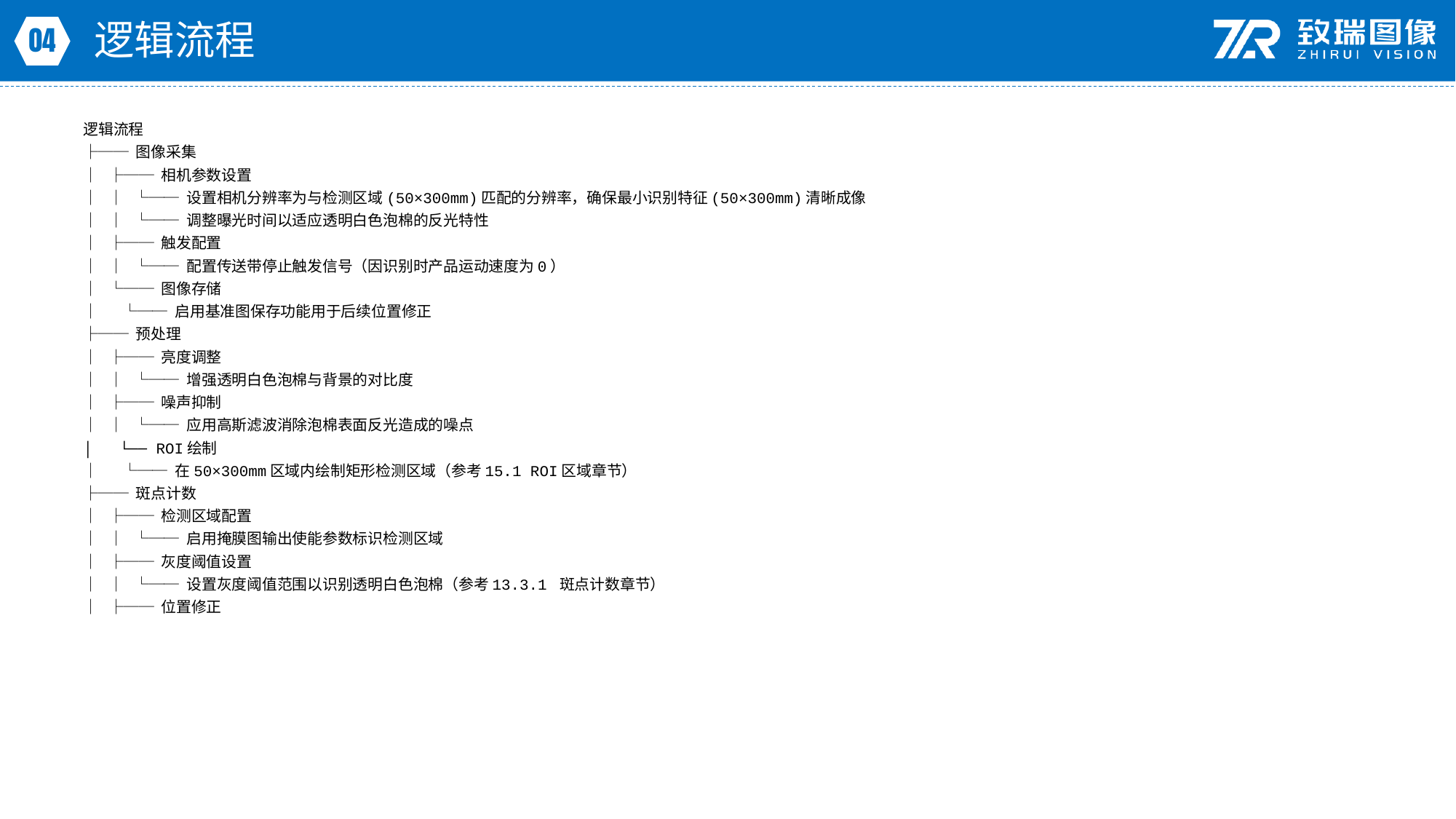

逻辑流程
04

逻辑流程
├── 图像采集
│   ├── 相机参数设置
│   │   └── 设置相机分辨率为与检测区域(50×300mm)匹配的分辨率，确保最小识别特征(50×300mm)清晰成像
│   │   └── 调整曝光时间以适应透明白色泡棉的反光特性
│   ├── 触发配置
│   │   └── 配置传送带停止触发信号（因识别时产品运动速度为0）
│   └── 图像存储
│       └── 启用基准图保存功能用于后续位置修正
├── 预处理
│   ├── 亮度调整
│   │   └── 增强透明白色泡棉与背景的对比度
│   ├── 噪声抑制
│   │   └── 应用高斯滤波消除泡棉表面反光造成的噪点
│   └── ROI绘制
│       └── 在50×300mm区域内绘制矩形检测区域（参考15.1 ROI区域章节）
├── 斑点计数
│   ├── 检测区域配置
│   │   └── 启用掩膜图输出使能参数标识检测区域
│   ├── 灰度阈值设置
│   │   └── 设置灰度阈值范围以识别透明白色泡棉（参考13.3.1 斑点计数章节）
│   ├── 位置修正